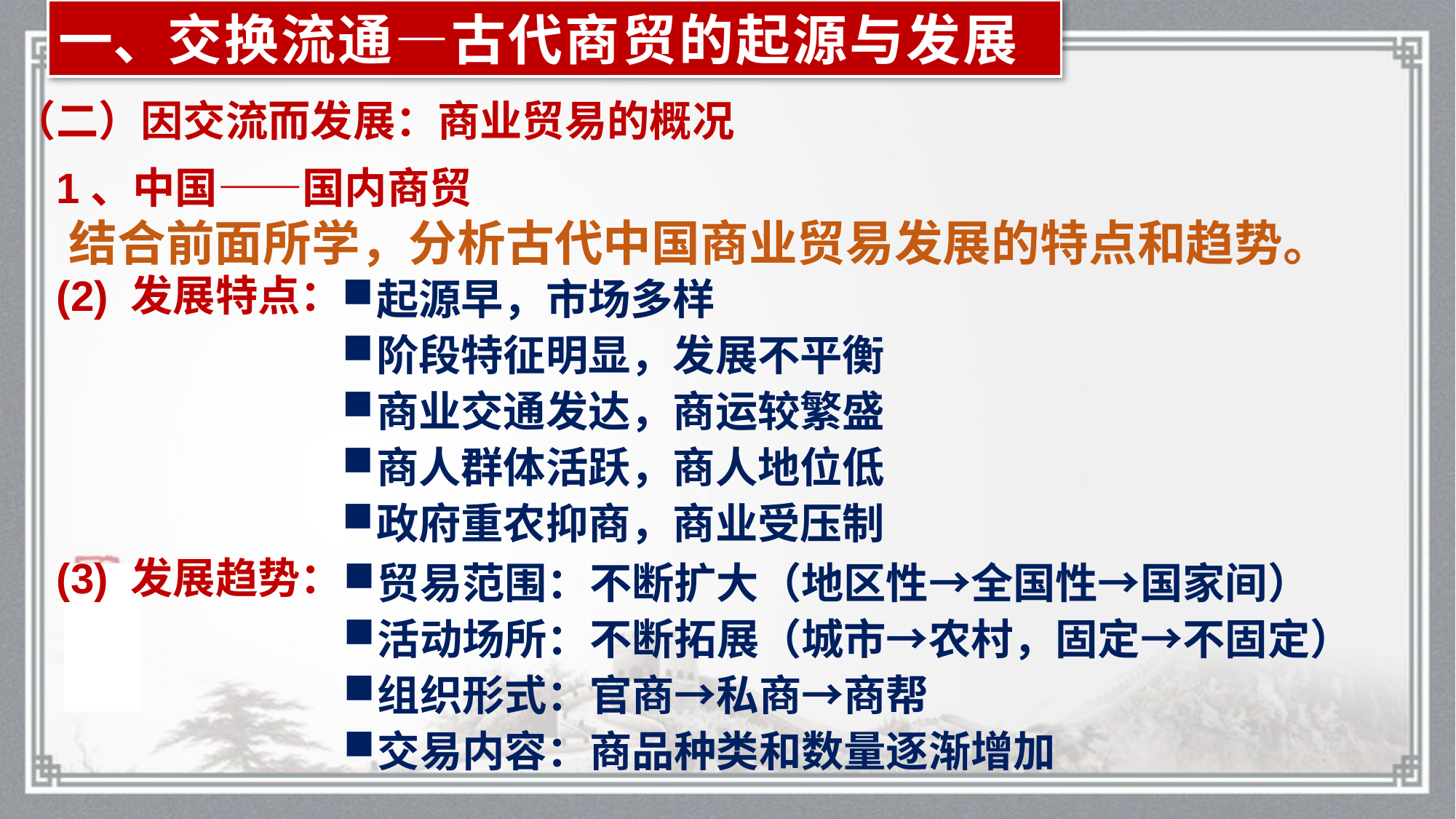

一、交换流通—古代商贸的起源与发展
（二）因交流而发展：商业贸易的概况
1、中国——国内商贸
结合前面所学，分析古代中国商业贸易发展的特点和趋势。
起源早，市场多样
阶段特征明显，发展不平衡
商业交通发达，商运较繁盛
商人群体活跃，商人地位低
政府重农抑商，商业受压制
(2) 发展特点：
(3) 发展趋势：
贸易范围：不断扩大（地区性→全国性→国家间）
活动场所：不断拓展（城市→农村，固定→不固定）
组织形式：官商→私商→商帮
交易内容：商品种类和数量逐渐增加